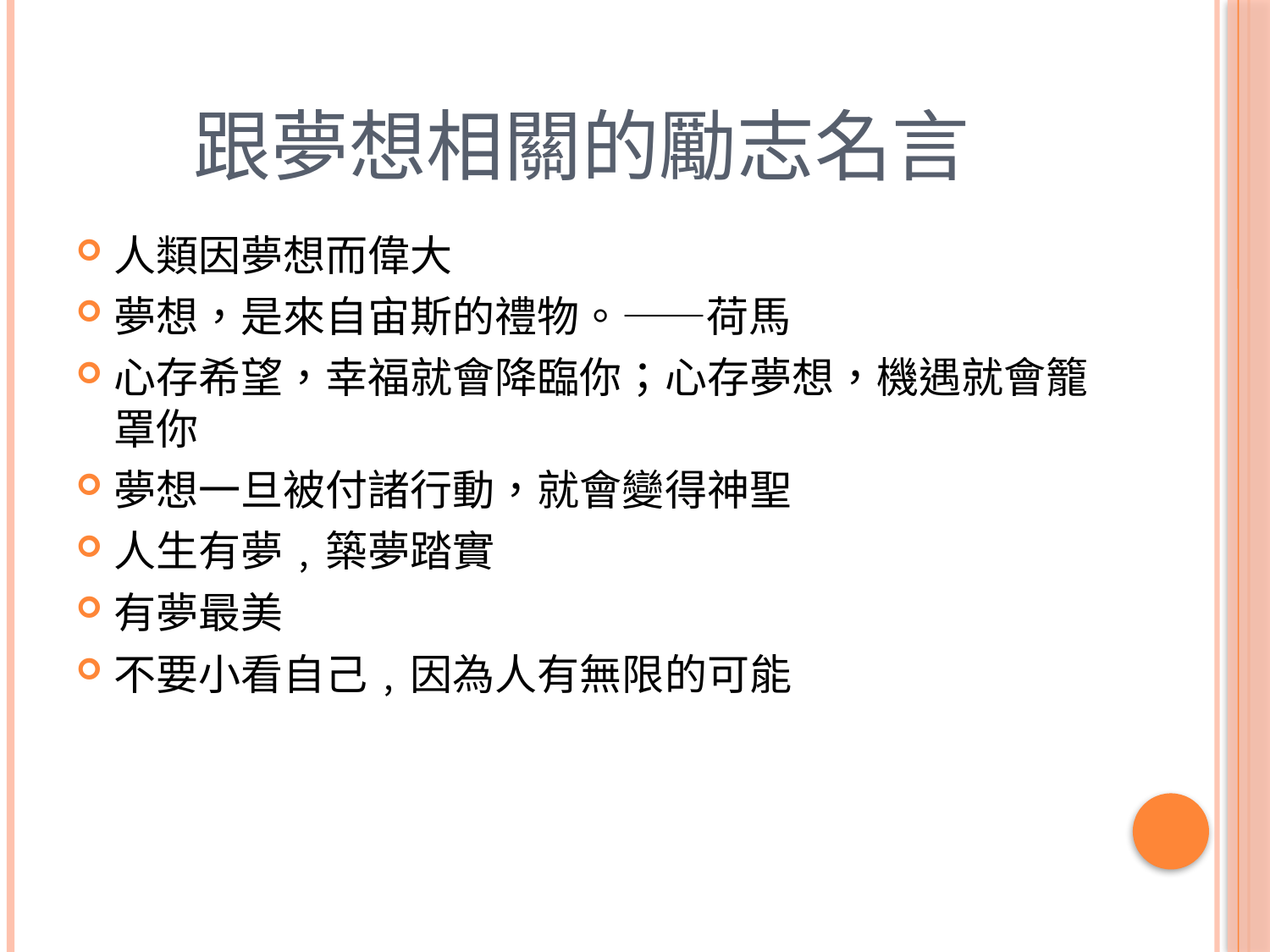

# 跟夢想相關的勵志名言
人類因夢想而偉大
夢想，是來自宙斯的禮物。——荷馬
心存希望，幸福就會降臨你；心存夢想，機遇就會籠罩你
夢想一旦被付諸行動，就會變得神聖
人生有夢﹐築夢踏實
有夢最美
不要小看自己﹐因為人有無限的可能